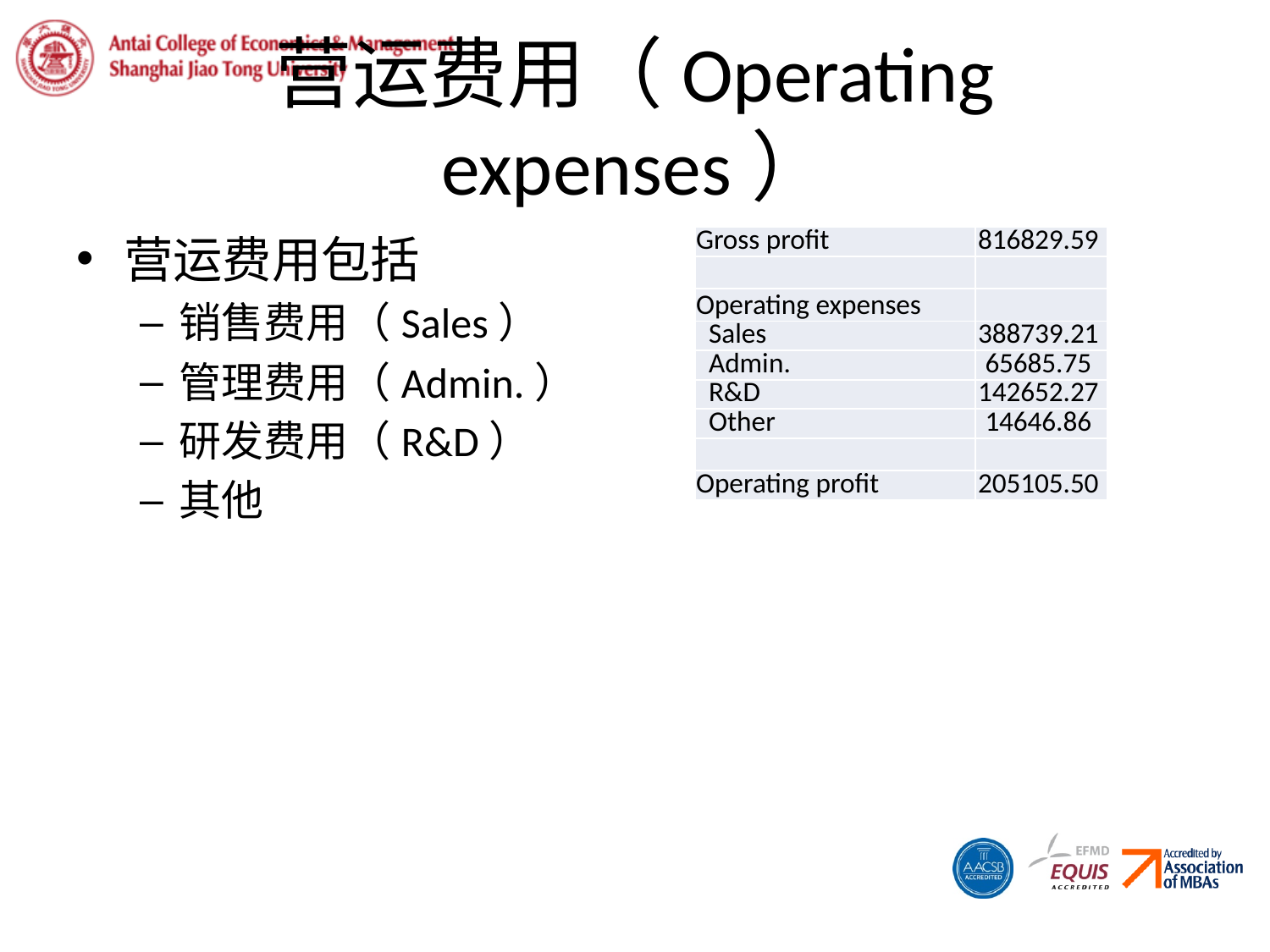

# 营运费用（Operating expenses）
营运费用包括
销售费用（Sales）
管理费用（Admin.）
研发费用（R&D）
其他
| Gross profit | 816829.59 |
| --- | --- |
|  |  |
| Operating expenses |  |
| Sales | 388739.21 |
| Admin. | 65685.75 |
| R&D | 142652.27 |
| Other | 14646.86 |
|  |  |
| Operating profit | 205105.50 |